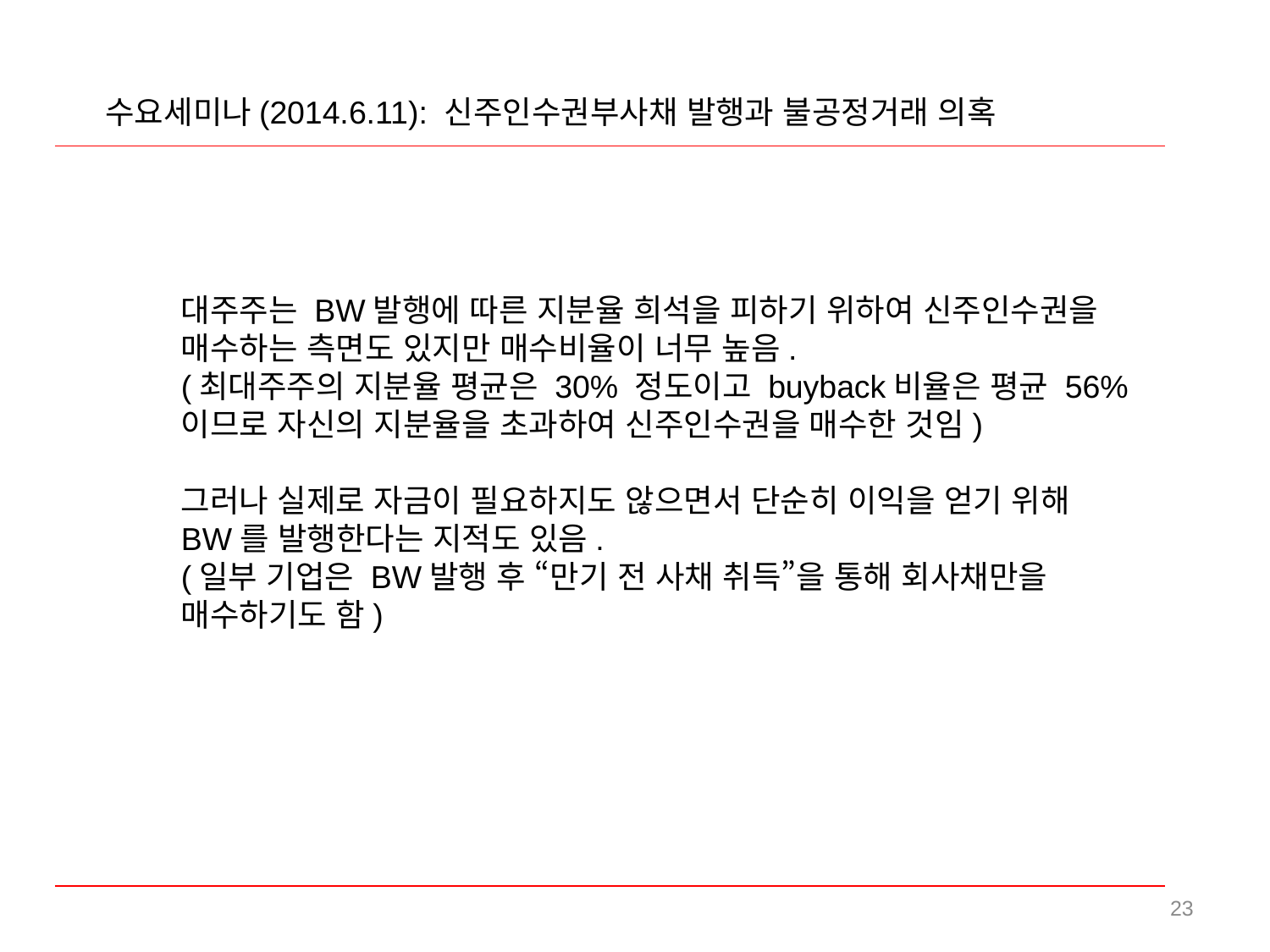

수요세미나(2014.6.11): 신주인수권부사채 발행과 불공정거래 의혹

대주주는 BW발행에 따른 지분율 희석을 피하기 위하여 신주인수권을
매수하는 측면도 있지만 매수비율이 너무 높음.
(최대주주의 지분율 평균은 30% 정도이고 buyback비율은 평균 56%
이므로 자신의 지분율을 초과하여 신주인수권을 매수한 것임)

그러나 실제로 자금이 필요하지도 않으면서 단순히 이익을 얻기 위해
BW를 발행한다는 지적도 있음.
(일부 기업은 BW발행 후 “만기 전 사채 취득”을 통해 회사채만을
매수하기도 함)
23